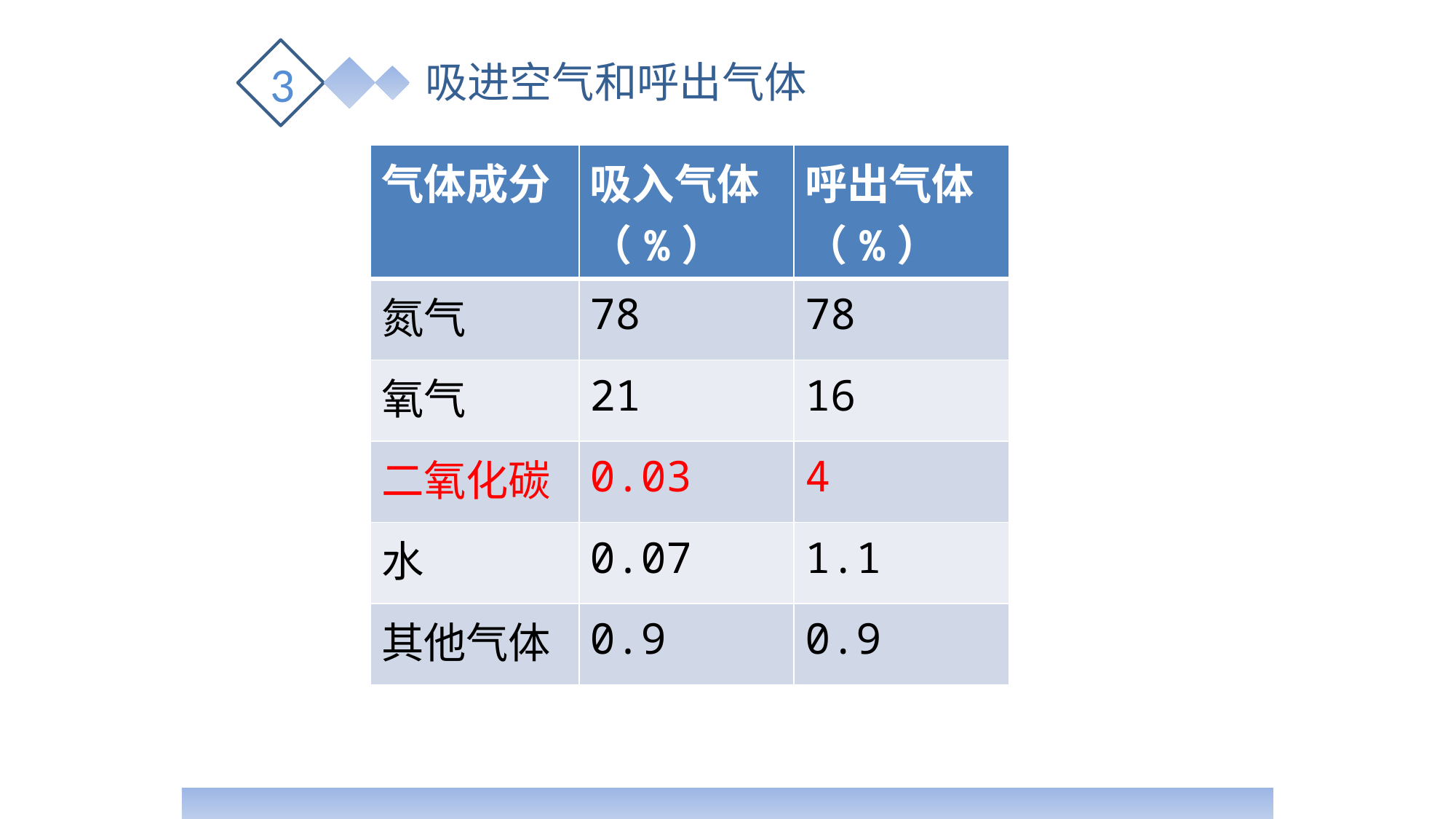

3
吸进空气和呼出气体

| 气体成分 | 吸入气体（%） | 呼出气体（%） |
| --- | --- | --- |
| 氮气 | 78 | 78 |
| 氧气 | 21 | 16 |
| 二氧化碳 | 0.03 | 4 |
| 水 | 0.07 | 1.1 |
| 其他气体 | 0.9 | 0.9 |